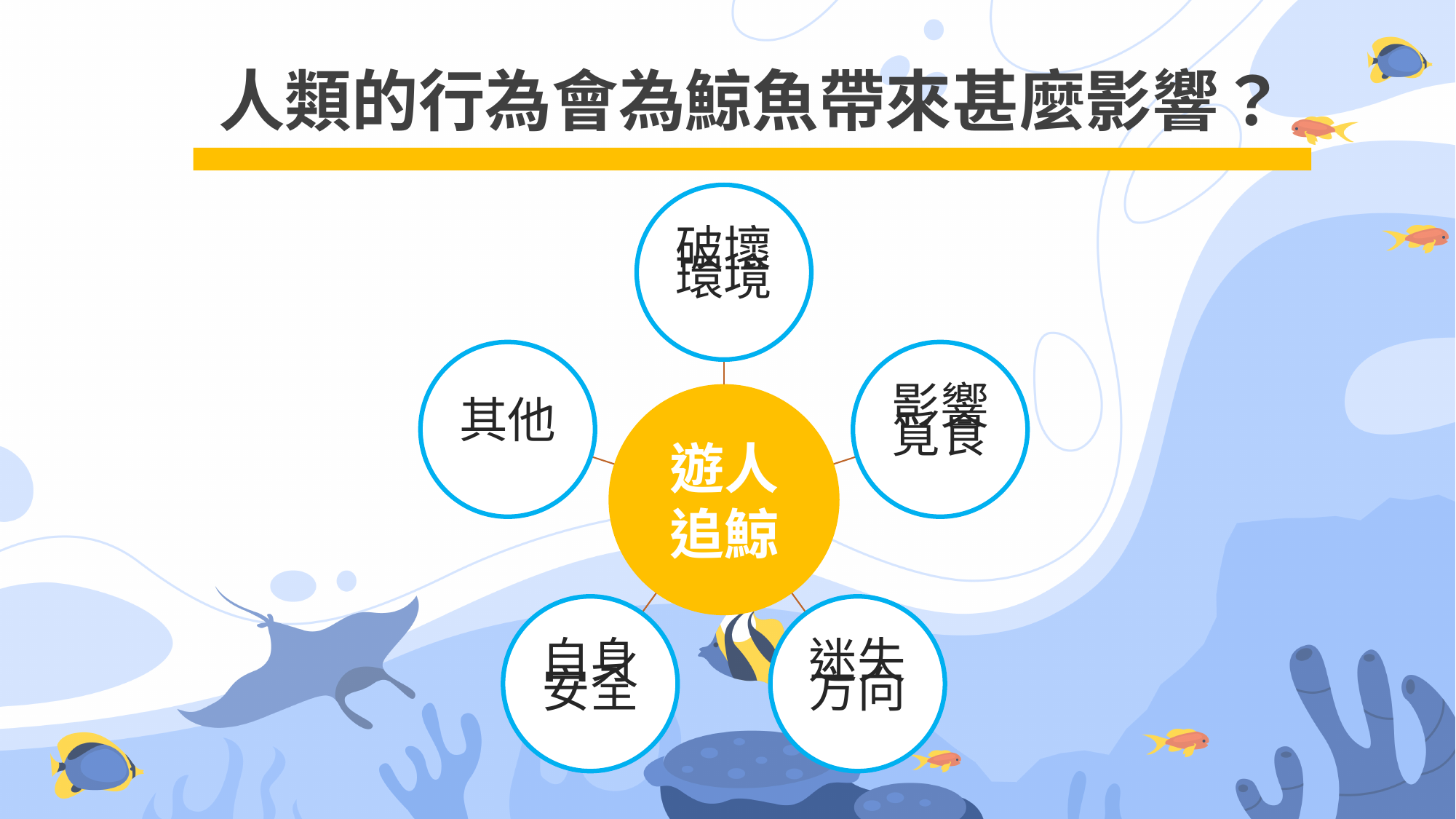

# 人類的行為會為鯨魚帶來甚麼影響？

遊人 追鯨

破壞環境

影響覓食

迷失方向

自身安全

其他